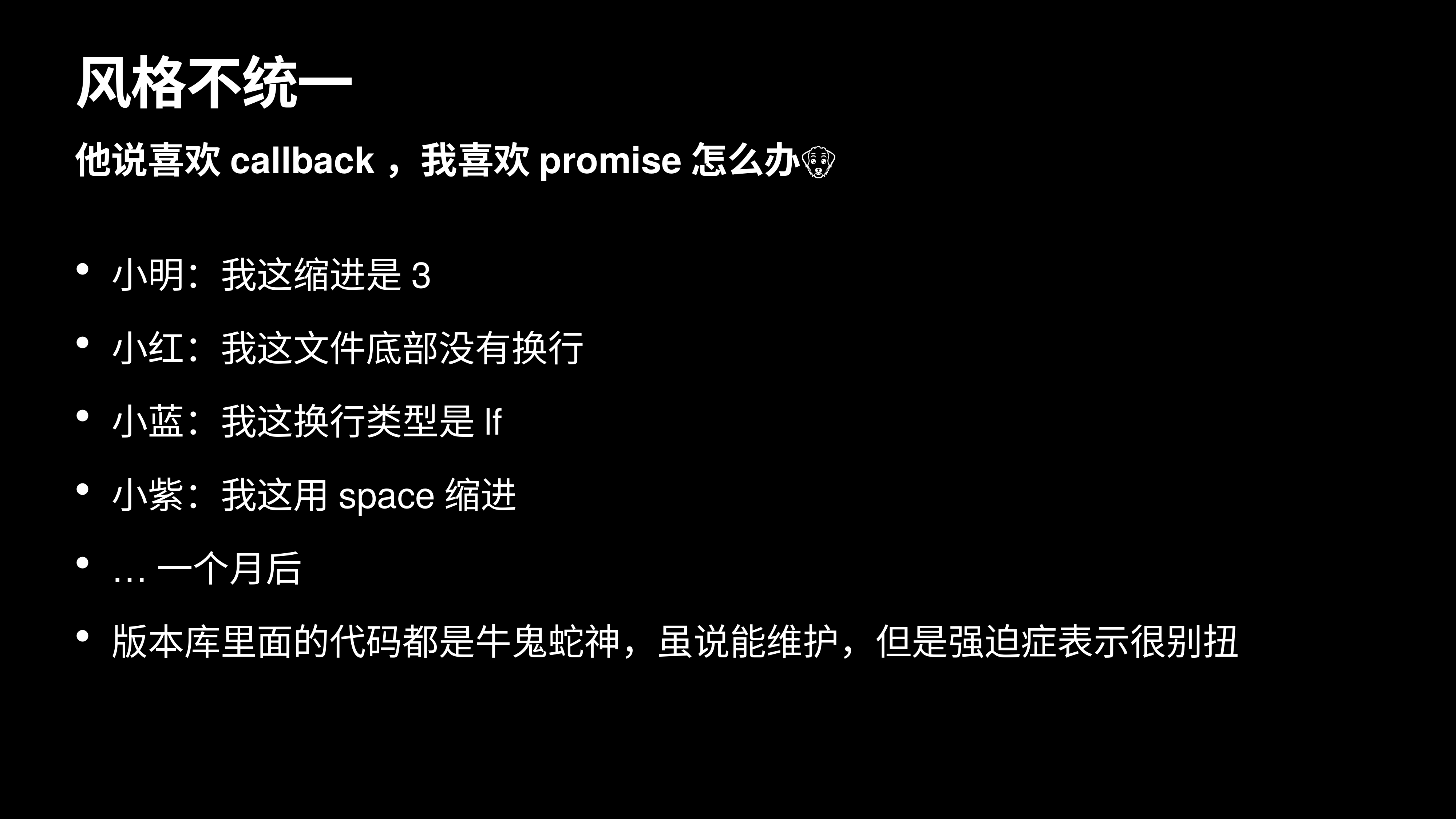

# 风格不统一
他说喜欢callback，我喜欢promise怎么办🐶
小明：我这缩进是3
小红：我这文件底部没有换行
小蓝：我这换行类型是lf
小紫：我这用space缩进
…一个月后
版本库里面的代码都是牛鬼蛇神，虽说能维护，但是强迫症表示很别扭